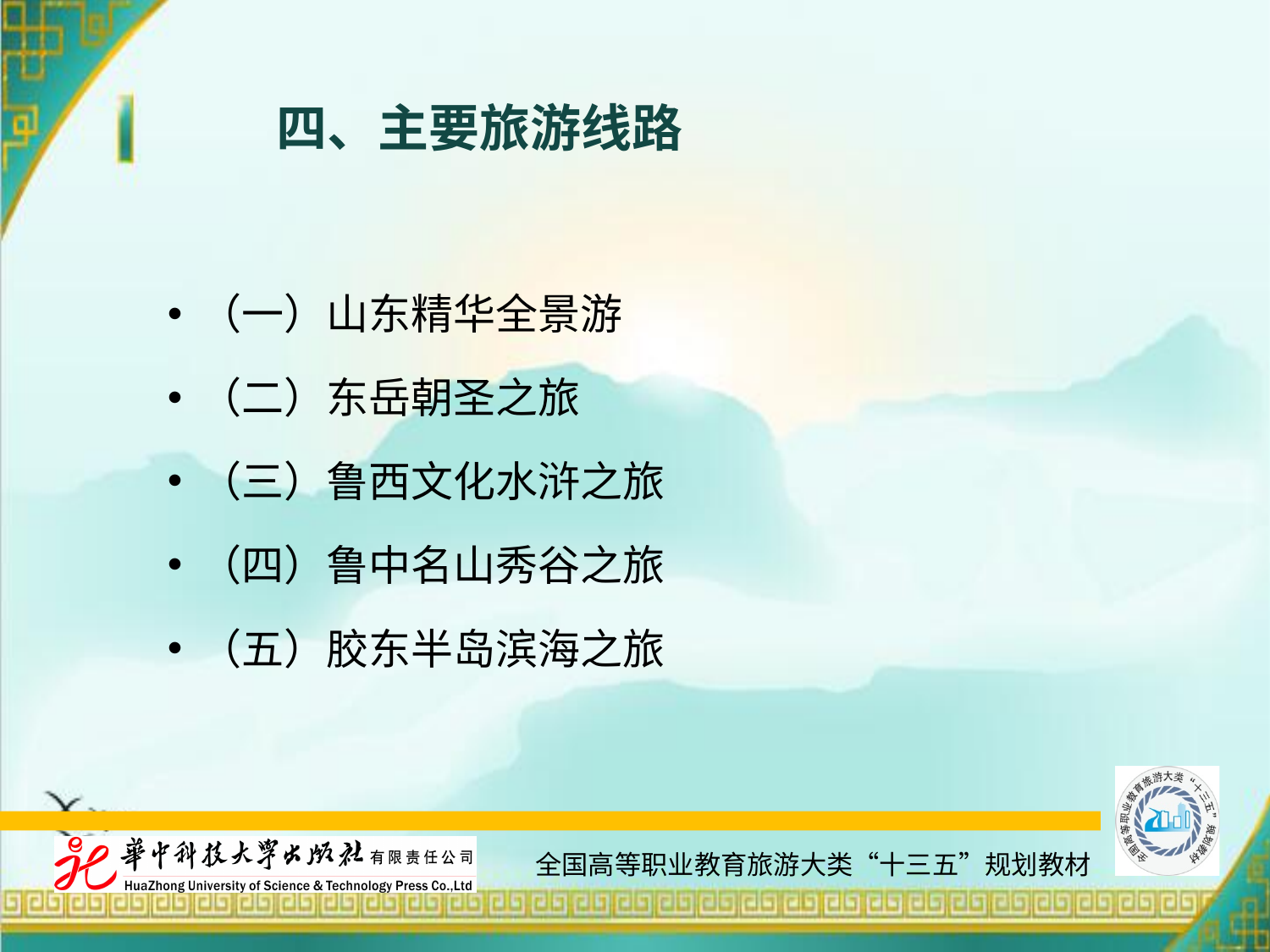

# 四、主要旅游线路
（一）山东精华全景游
（二）东岳朝圣之旅
（三）鲁西文化水浒之旅
（四）鲁中名山秀谷之旅
（五）胶东半岛滨海之旅